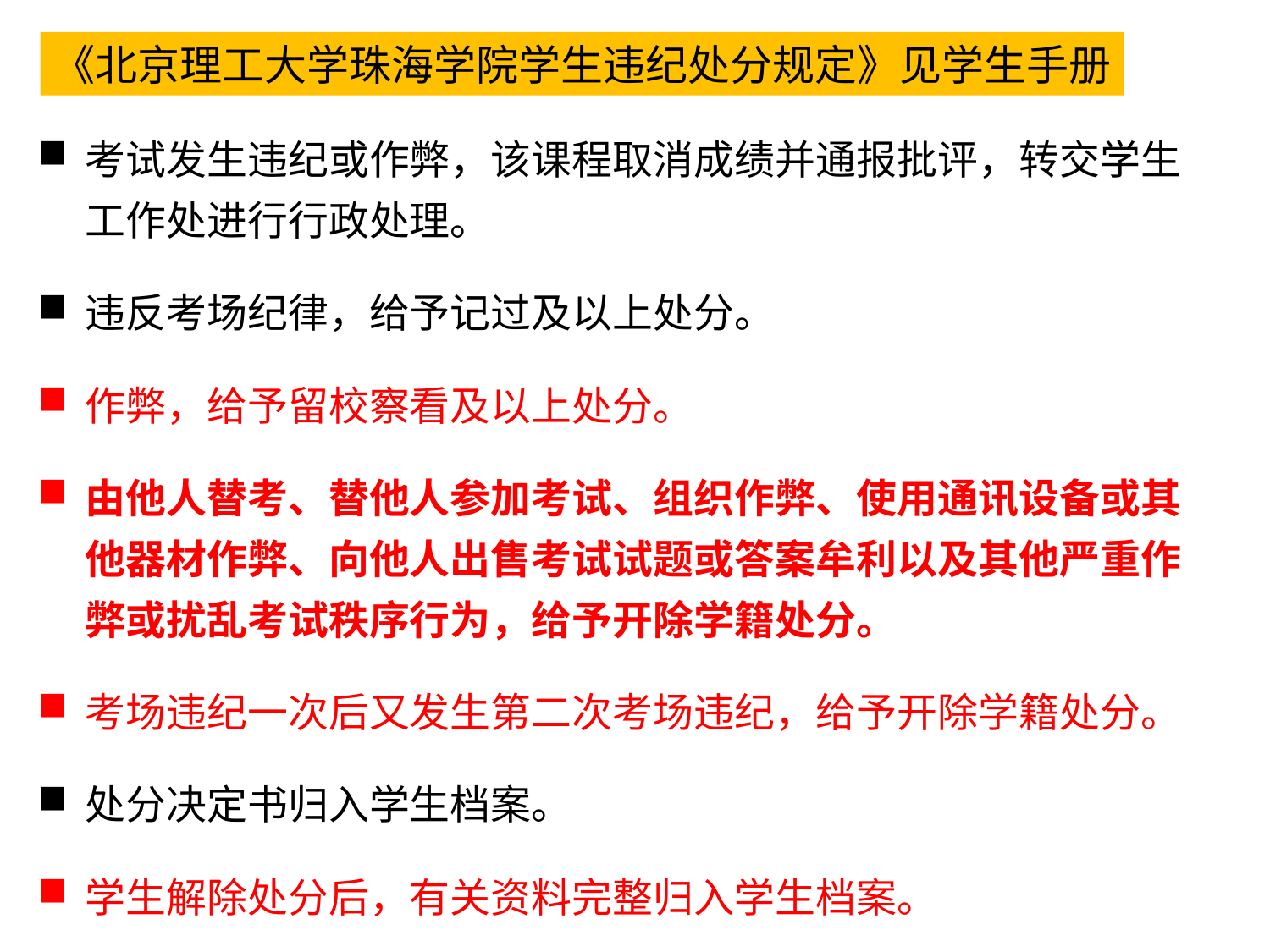

《北京理工大学珠海学院学生违纪处分规定》见学生手册
考试发生违纪或作弊，该课程取消成绩并通报批评，转交学生工作处进行行政处理。
违反考场纪律，给予记过及以上处分。
作弊，给予留校察看及以上处分。
由他人替考、替他人参加考试、组织作弊、使用通讯设备或其他器材作弊、向他人出售考试试题或答案牟利以及其他严重作弊或扰乱考试秩序行为，给予开除学籍处分。
考场违纪一次后又发生第二次考场违纪，给予开除学籍处分。
处分决定书归入学生档案。
学生解除处分后，有关资料完整归入学生档案。